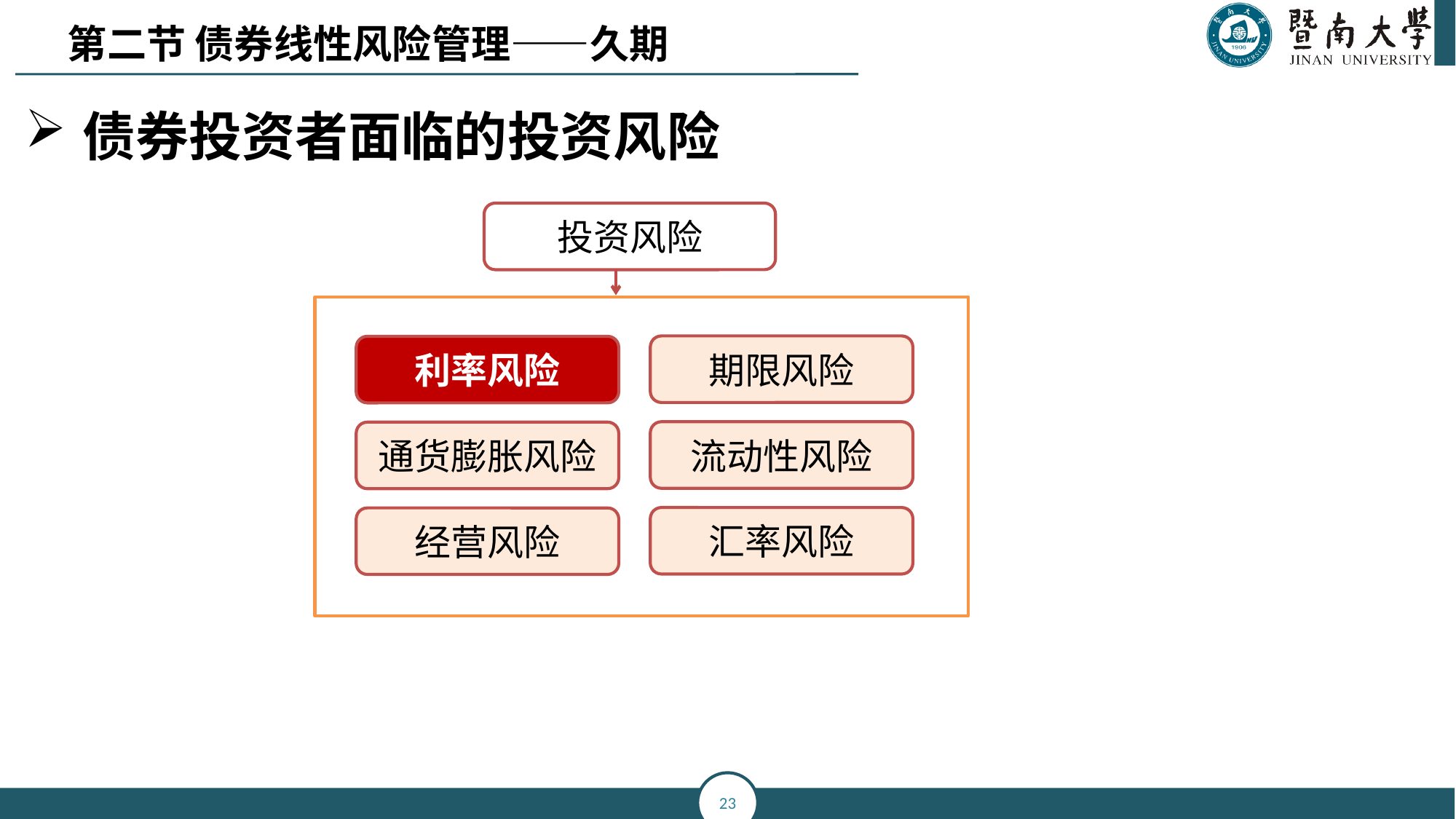

第二节 债券线性风险管理——久期
债券投资者面临的投资风险
投资风险

期限风险
流动性风险
汇率风险
利率风险
通货膨胀风险
经营风险